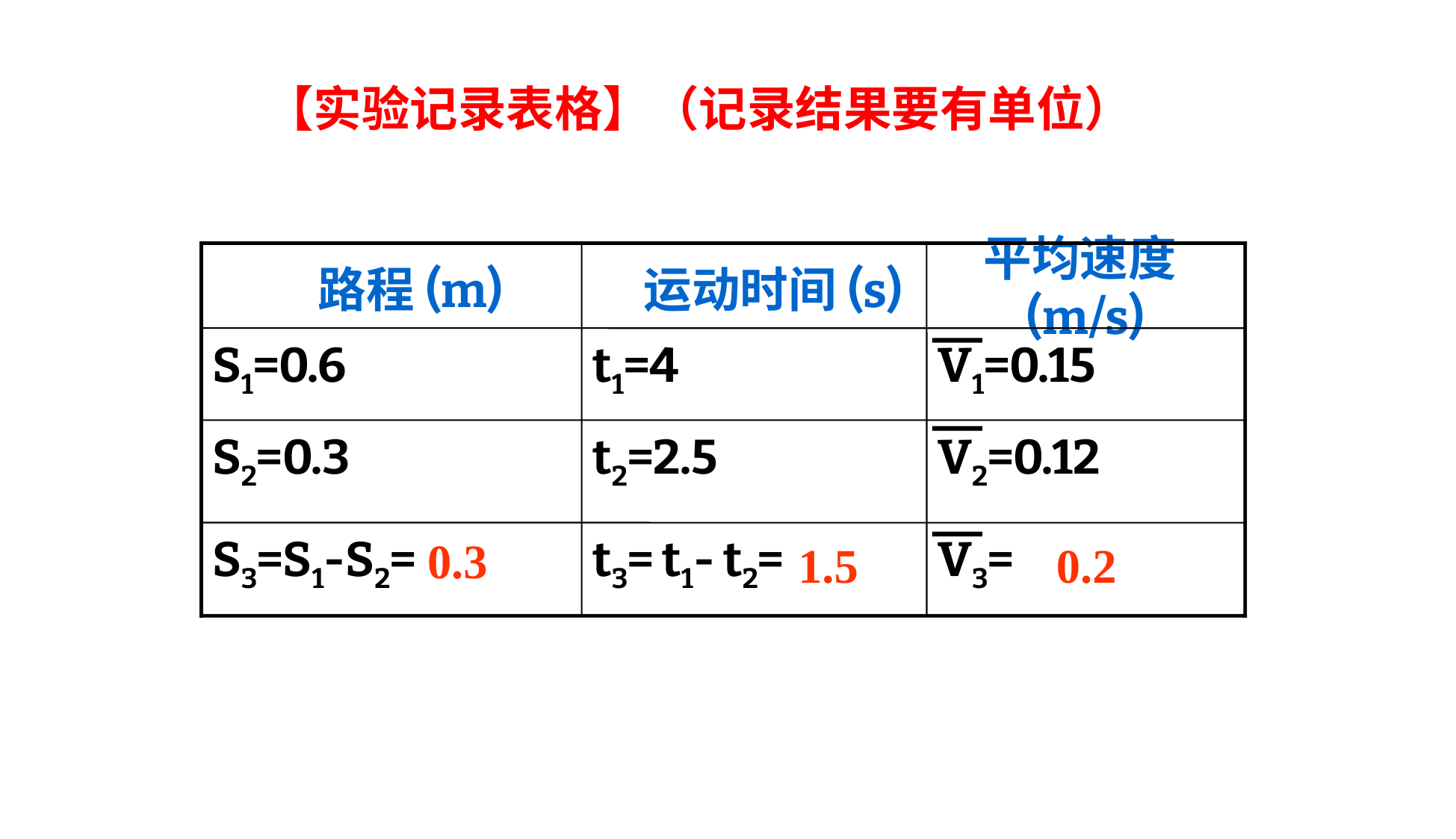

【实验记录表格】（记录结果要有单位）
  路程(m)

  运动时间(s)

平均速度(m/s)

S1=0.6

t1=4
V1=0.15
S2=0.3

t2=2.5
V2=0.12
S3=S1-S2=

t3= t1- t2=
V3=

0.3
1.5
0.2